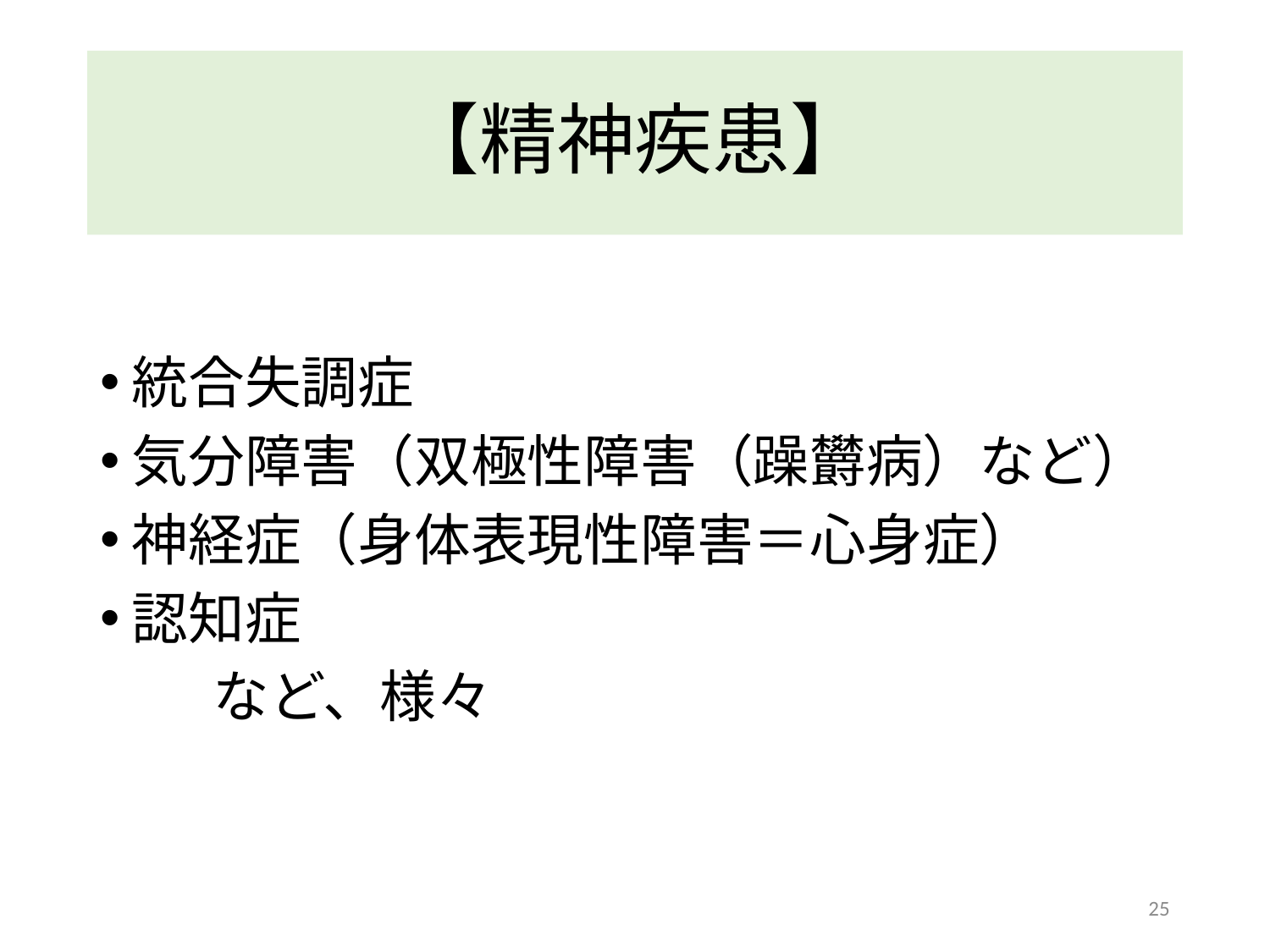

# 【精神疾患】
統合失調症
気分障害（双極性障害（躁欝病）など）
神経症（身体表現性障害＝心身症）
認知症
　　など、様々
25